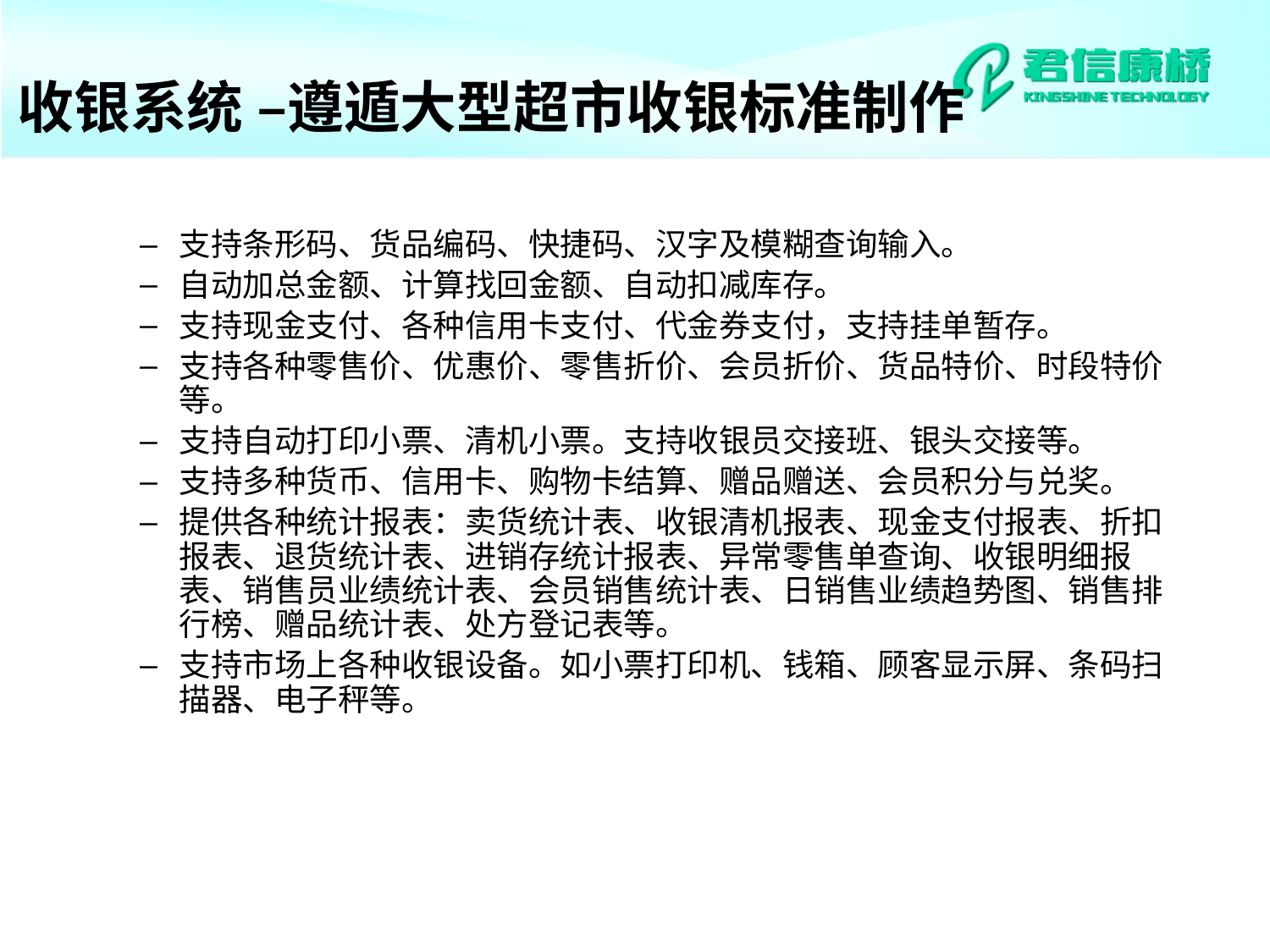

# 收银系统 –遵遁大型超市收银标准制作
支持条形码、货品编码、快捷码、汉字及模糊查询输入。
自动加总金额、计算找回金额、自动扣减库存。
支持现金支付、各种信用卡支付、代金券支付，支持挂单暂存。
支持各种零售价、优惠价、零售折价、会员折价、货品特价、时段特价等。
支持自动打印小票、清机小票。支持收银员交接班、银头交接等。
支持多种货币、信用卡、购物卡结算、赠品赠送、会员积分与兑奖。
提供各种统计报表：卖货统计表、收银清机报表、现金支付报表、折扣报表、退货统计表、进销存统计报表、异常零售单查询、收银明细报表、销售员业绩统计表、会员销售统计表、日销售业绩趋势图、销售排行榜、赠品统计表、处方登记表等。
支持市场上各种收银设备。如小票打印机、钱箱、顾客显示屏、条码扫描器、电子秤等。